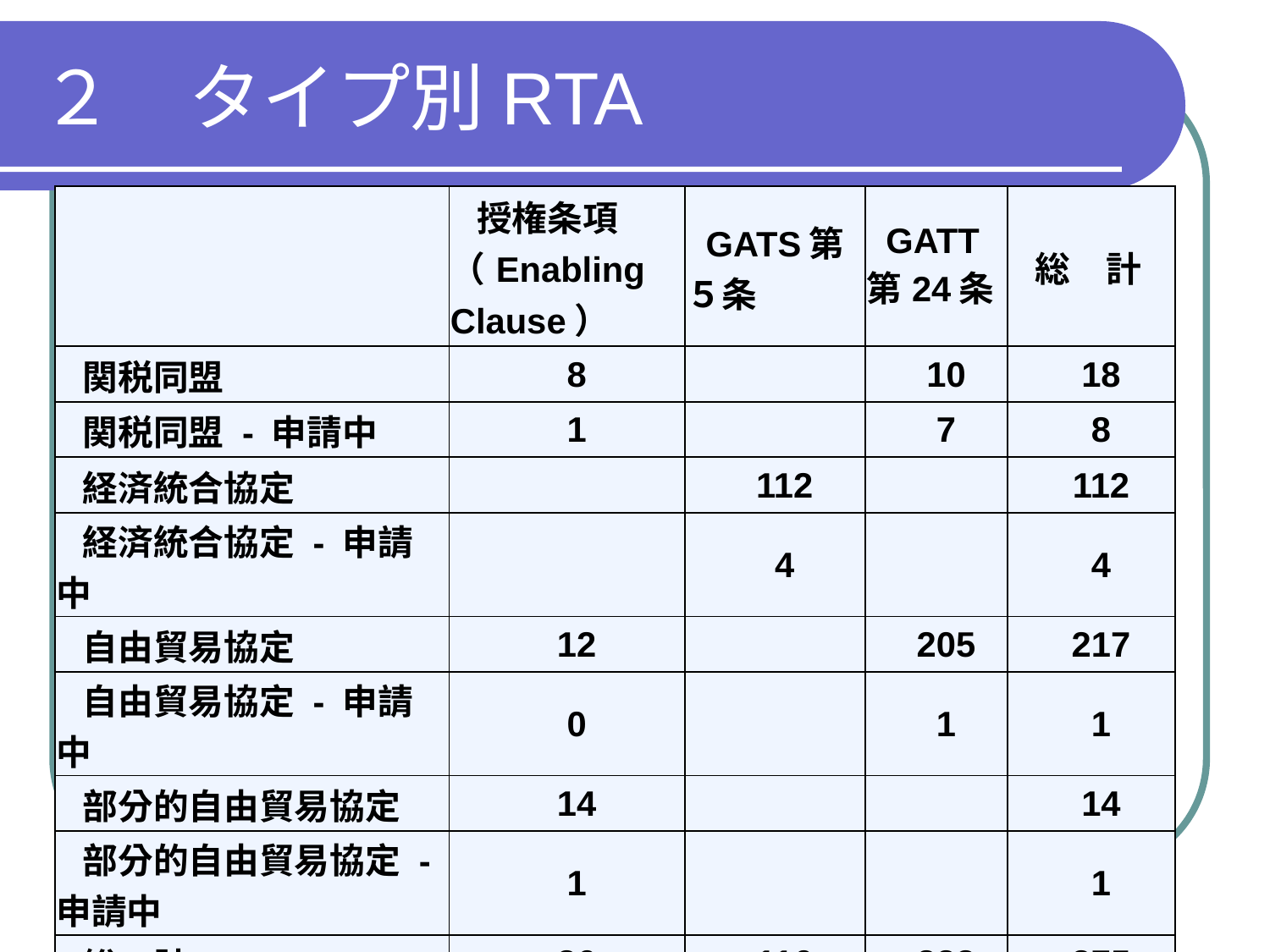

# ２　タイプ別RTA
|  | 授権条項（Enabling Clause） | GATS第５条 | GATT第24条 | 総　計 |
| --- | --- | --- | --- | --- |
| 関税同盟 | 8 |  | 10 | 18 |
| 関税同盟 - 申請中 | 1 |  | 7 | 8 |
| 経済統合協定 |  | 112 |  | 112 |
| 経済統合協定 - 申請中 |  | 4 |  | 4 |
| 自由貿易協定 | 12 |  | 205 | 217 |
| 自由貿易協定 - 申請中 | 0 |  | 1 | 1 |
| 部分的自由貿易協定 | 14 |  |  | 14 |
| 部分的自由貿易協定 - 申請中 | 1 |  |  | 1 |
| 総　計 | 36 | 116 | 223 | 375 |